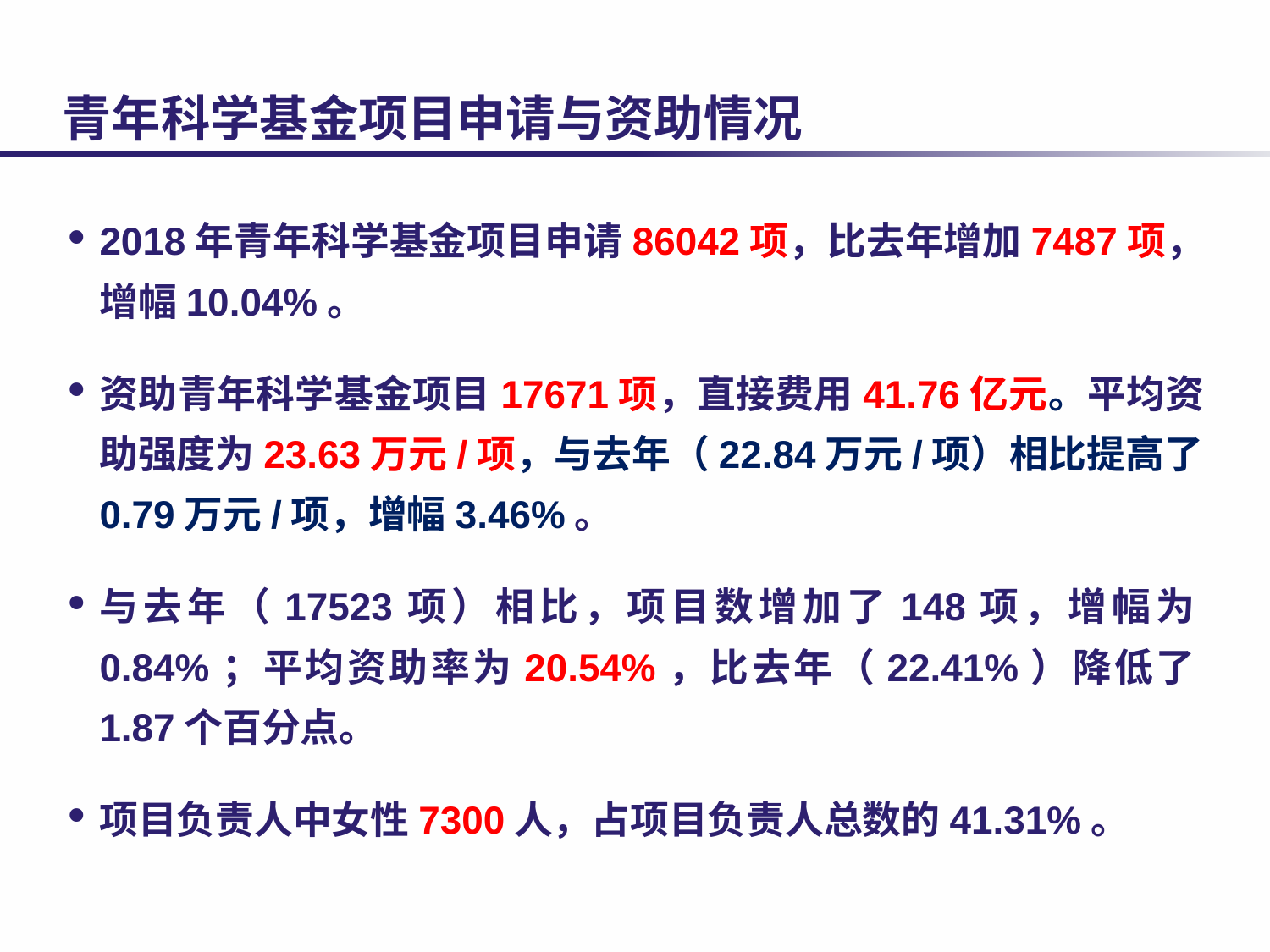

# 青年科学基金项目申请与资助情况
2018年青年科学基金项目申请86042项，比去年增加7487项，增幅10.04%。
资助青年科学基金项目17671项，直接费用41.76亿元。平均资助强度为23.63万元/项，与去年（22.84万元/项）相比提高了0.79万元/项，增幅3.46%。
与去年（17523项）相比，项目数增加了148项，增幅为0.84%；平均资助率为20.54%，比去年（22.41%）降低了1.87个百分点。
项目负责人中女性7300人，占项目负责人总数的41.31%。